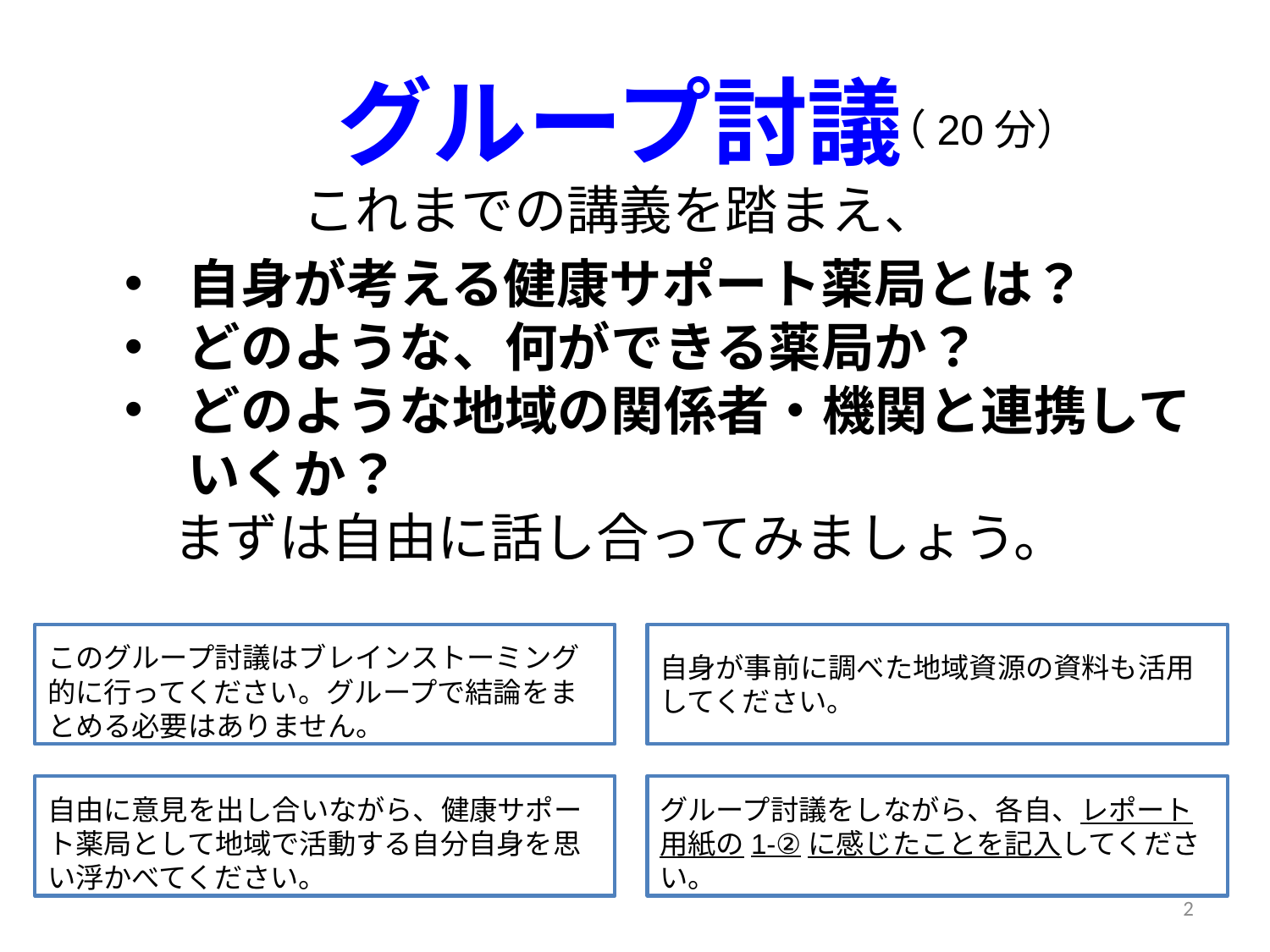

グループ討議
これまでの講義を踏まえ、
自身が考える健康サポート薬局とは？
どのような、何ができる薬局か？
どのような地域の関係者・機関と連携していくか？
まずは自由に話し合ってみましょう。
（20分）
このグループ討議はブレインストーミング的に行ってください。グループで結論をまとめる必要はありません。
自身が事前に調べた地域資源の資料も活用してください。
自由に意見を出し合いながら、健康サポート薬局として地域で活動する自分自身を思い浮かべてください。
グループ討議をしながら、各自、レポート用紙の1-②に感じたことを記入してください。
2